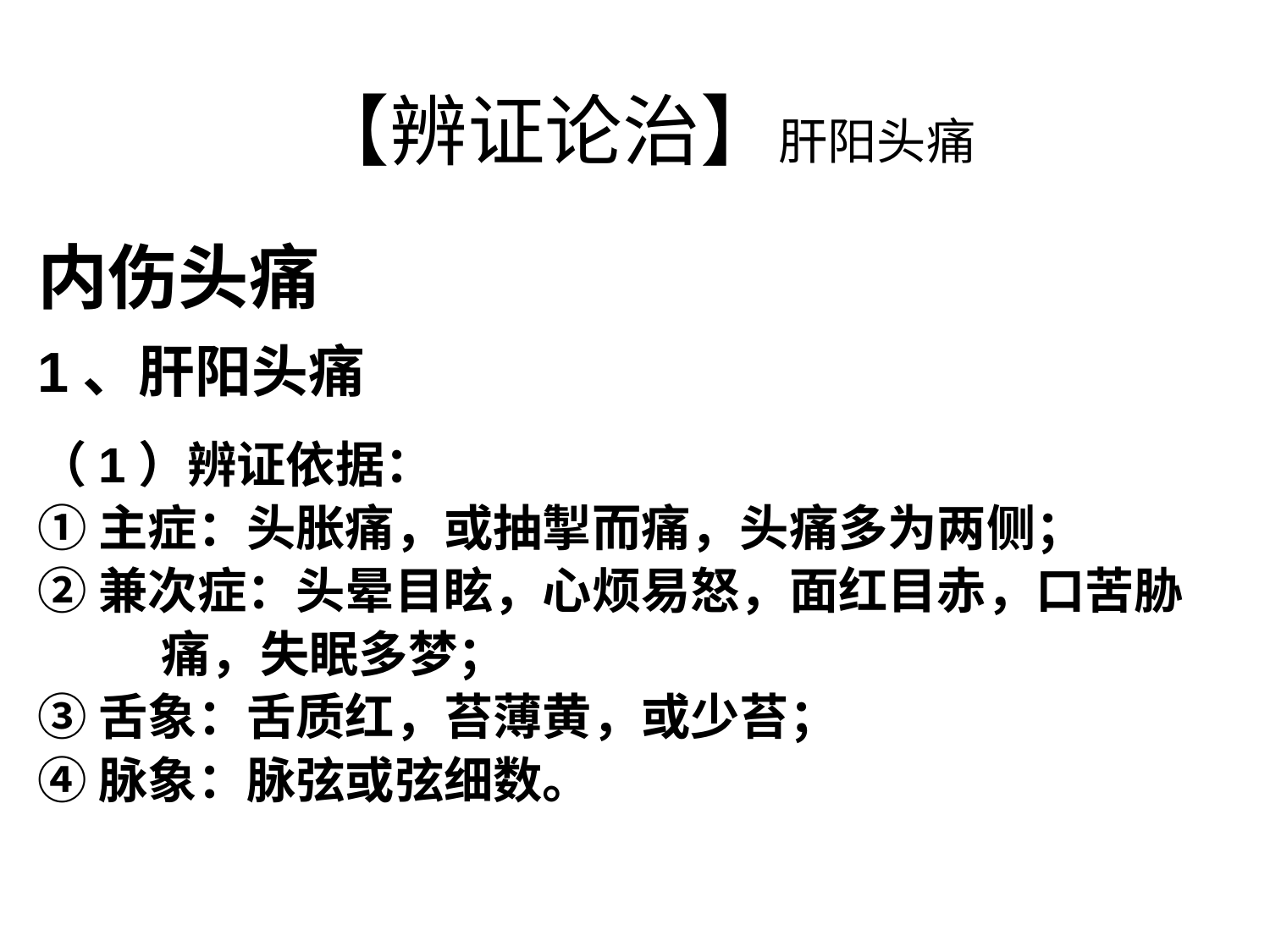

# 【辨证论治】肝阳头痛
内伤头痛
1、肝阳头痛
（1）辨证依据：
①主症：头胀痛，或抽掣而痛，头痛多为两侧；
②兼次症：头晕目眩，心烦易怒，面红目赤，口苦胁
          痛，失眠多梦；
③舌象：舌质红，苔薄黄，或少苔；
④脉象：脉弦或弦细数。